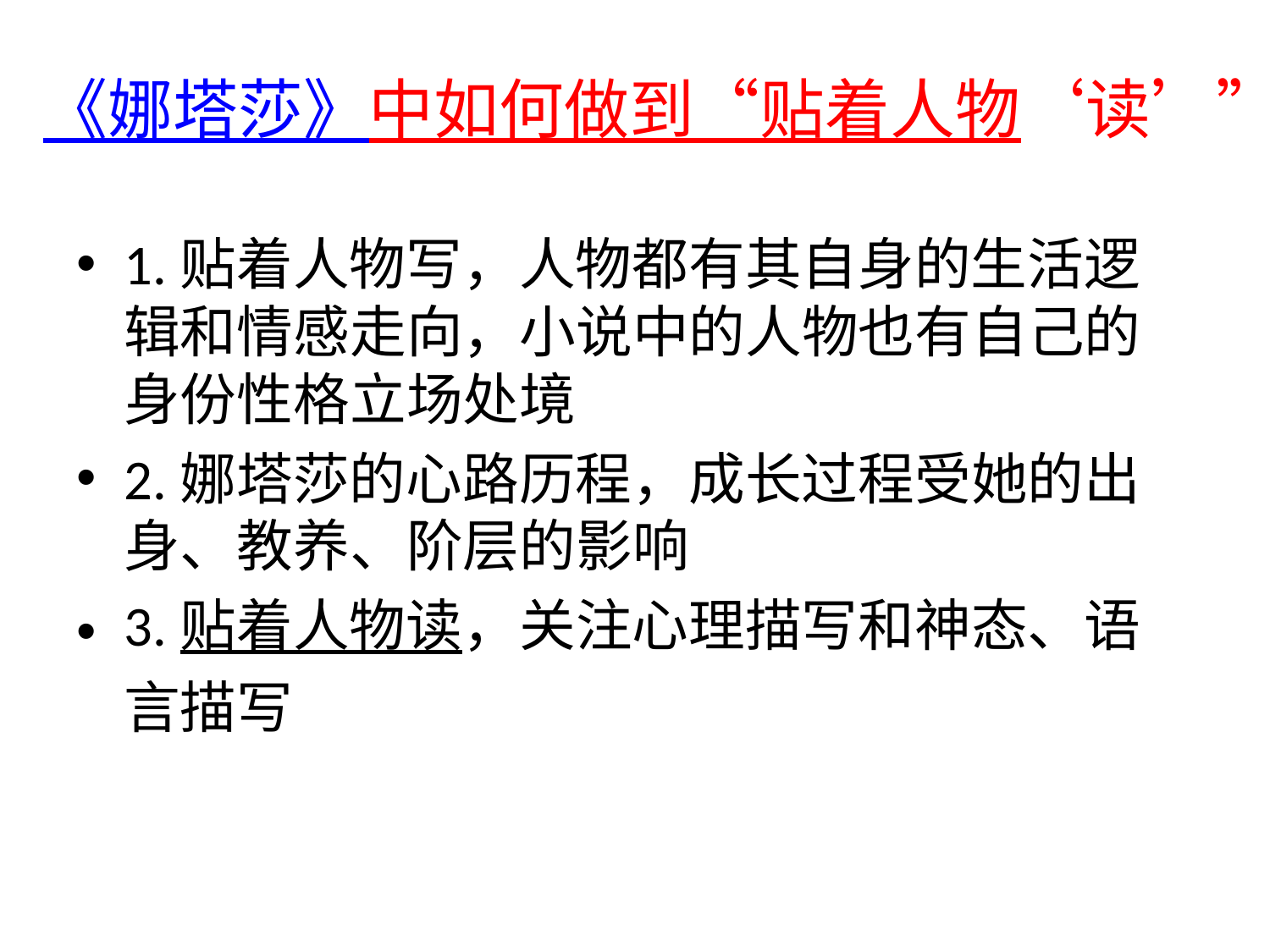

# 《娜塔莎》中如何做到“贴着人物‘读’”
1.贴着人物写，人物都有其自身的生活逻辑和情感走向，小说中的人物也有自己的身份性格立场处境
2.娜塔莎的心路历程，成长过程受她的出身、教养、阶层的影响
3.贴着人物读，关注心理描写和神态、语言描写